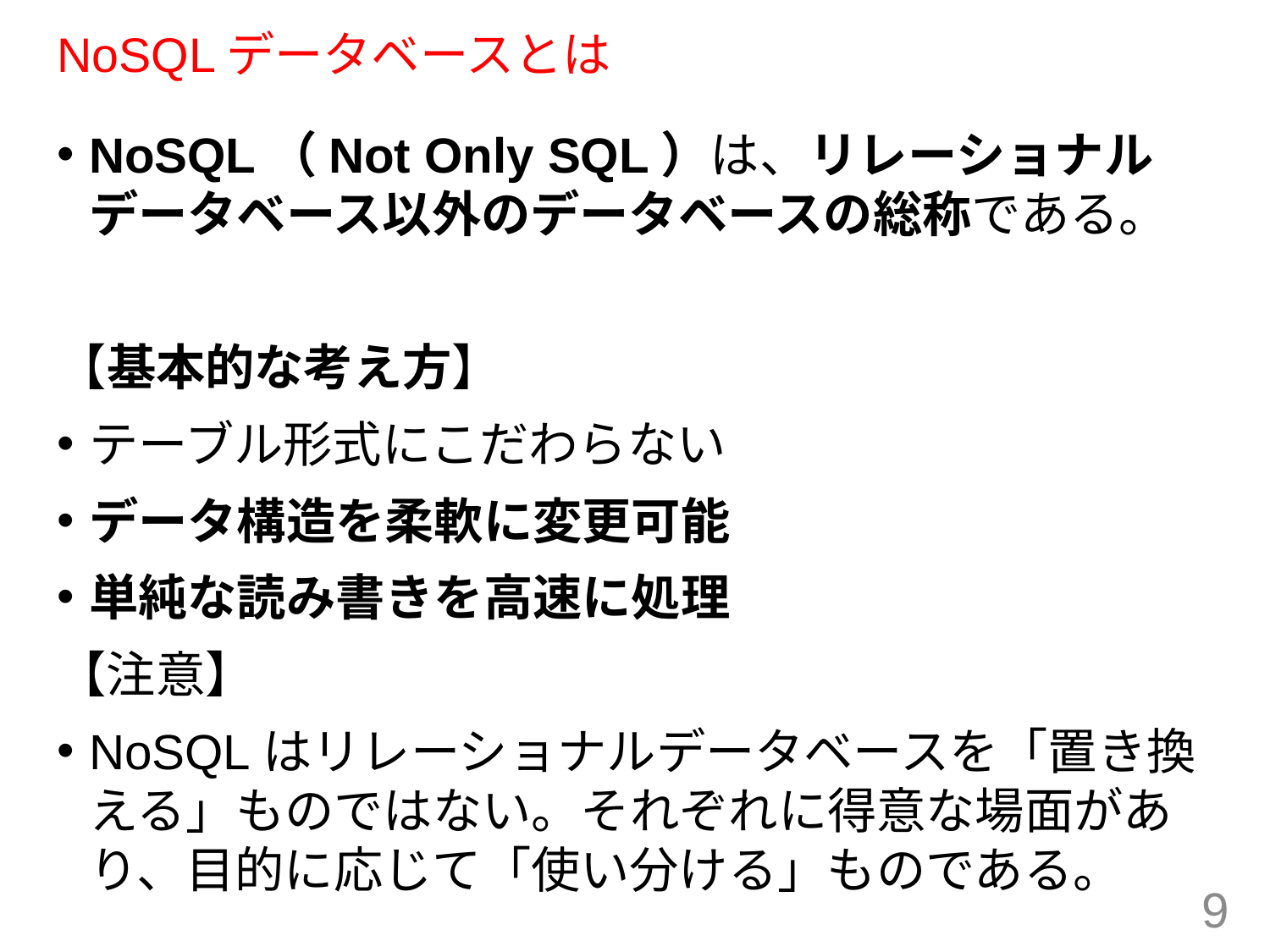

# NoSQLデータベースとは
NoSQL（Not Only SQL）は、リレーショナルデータベース以外のデータベースの総称である。

【基本的な考え方】
テーブル形式にこだわらない
データ構造を柔軟に変更可能
単純な読み書きを高速に処理
【注意】
NoSQLはリレーショナルデータベースを「置き換える」ものではない。それぞれに得意な場面があり、目的に応じて「使い分ける」ものである。

9